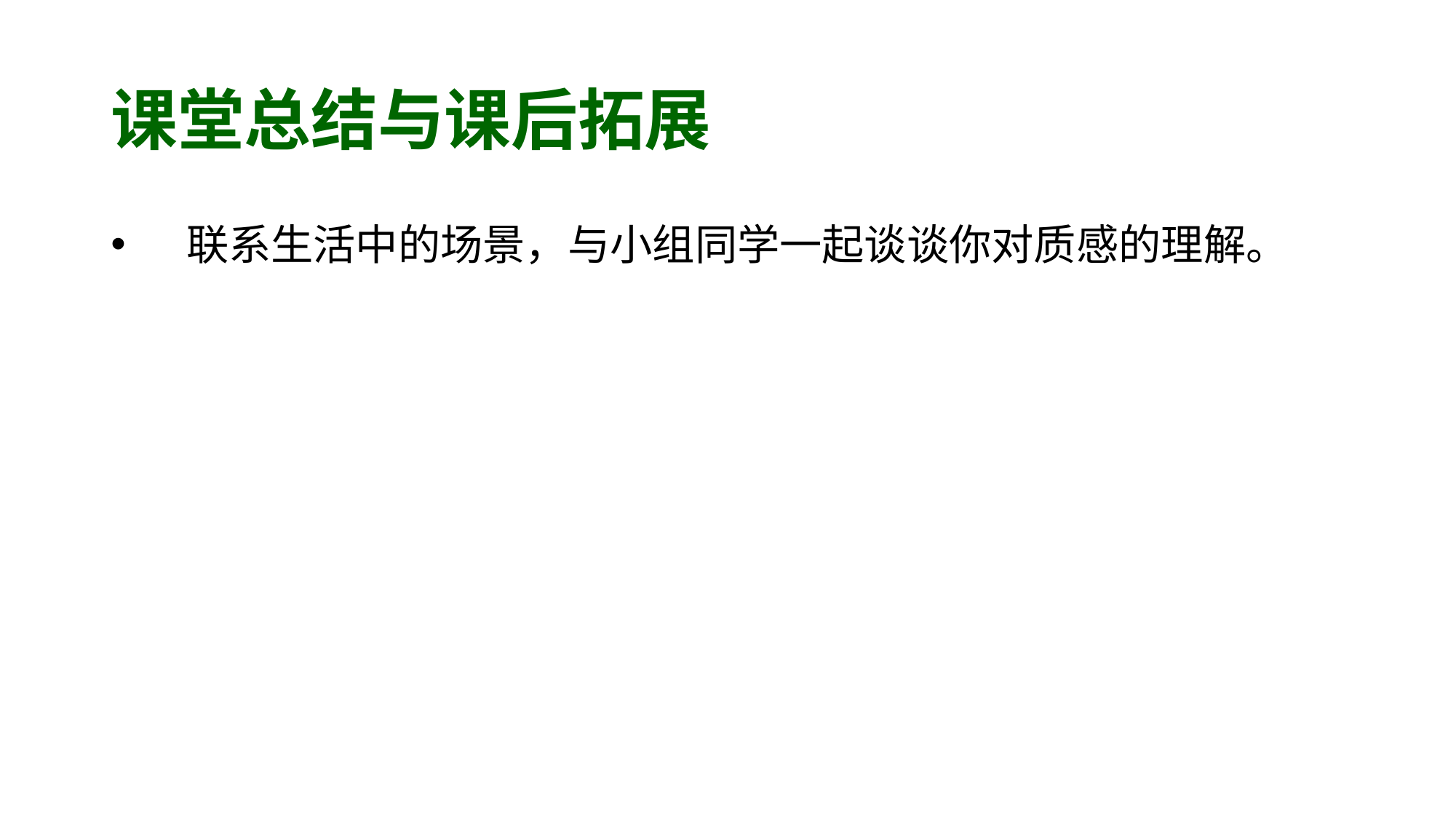

# 课堂总结与课后拓展
    联系生活中的场景，与小组同学一起谈谈你对质感的理解。